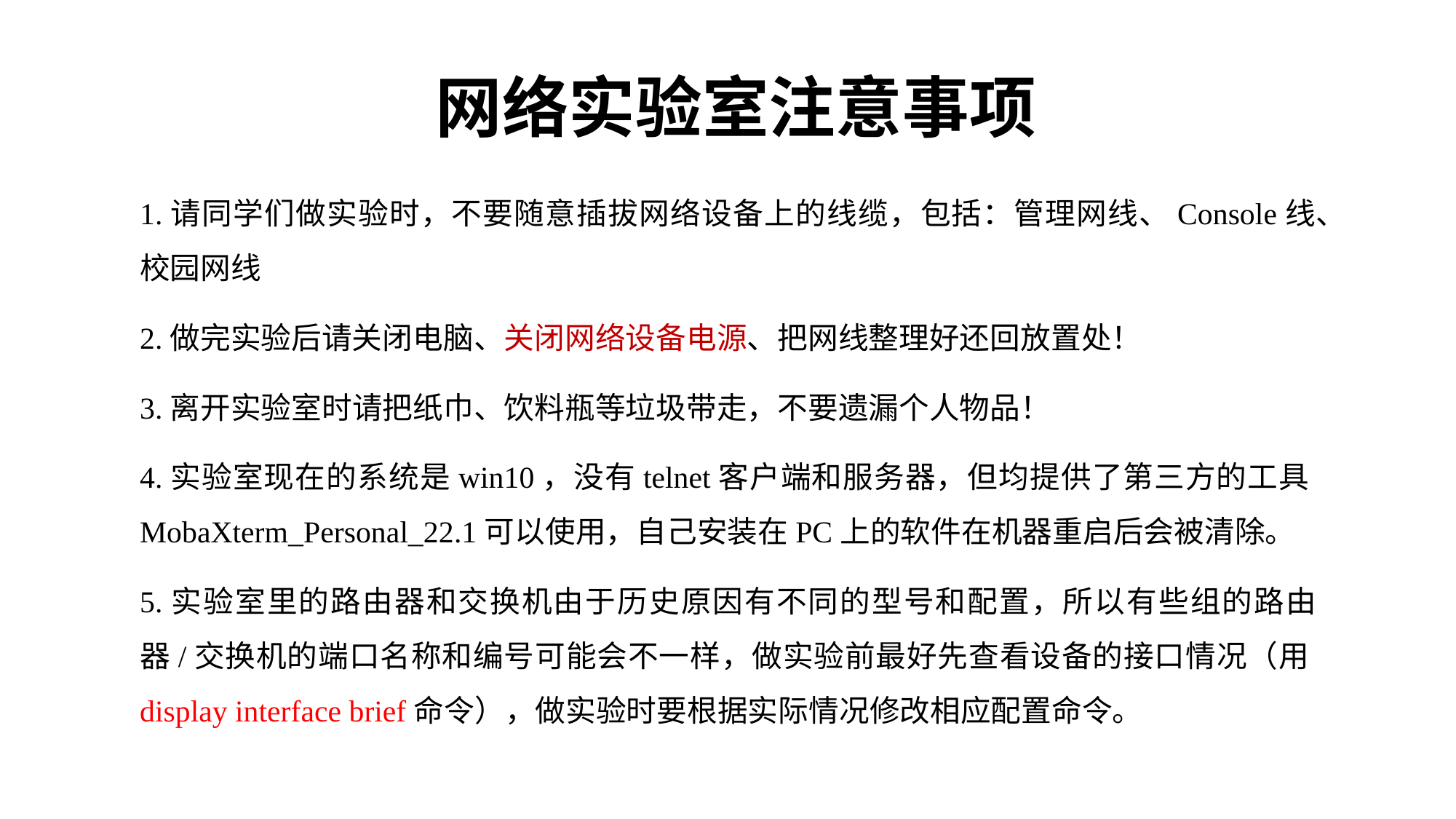

# 网络实验室注意事项
1.请同学们做实验时，不要随意插拔网络设备上的线缆，包括：管理网线、Console线、校园网线
2.做完实验后请关闭电脑、关闭网络设备电源、把网线整理好还回放置处！
3.离开实验室时请把纸巾、饮料瓶等垃圾带走，不要遗漏个人物品！
4.实验室现在的系统是win10，没有telnet客户端和服务器，但均提供了第三方的工具MobaXterm_Personal_22.1可以使用，自己安装在PC上的软件在机器重启后会被清除。
5.实验室里的路由器和交换机由于历史原因有不同的型号和配置，所以有些组的路由器/交换机的端口名称和编号可能会不一样，做实验前最好先查看设备的接口情况（用display interface brief命令），做实验时要根据实际情况修改相应配置命令。